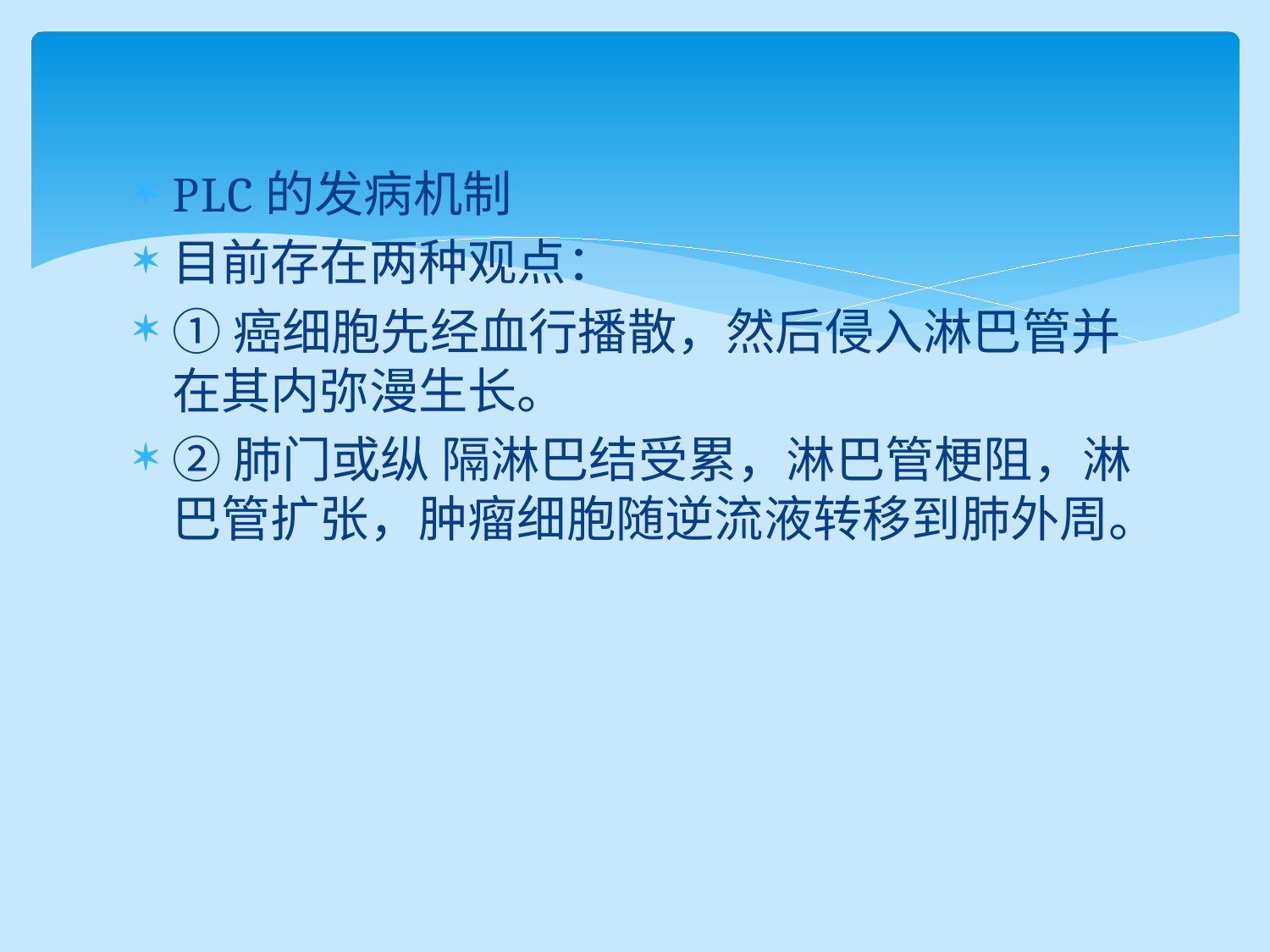

PLC的发病机制
目前存在两种观点：
①癌细胞先经血行播散，然后侵入淋巴管并在其内弥漫生长。
②肺门或纵 隔淋巴结受累，淋巴管梗阻，淋巴管扩张，肿瘤细胞随逆流液转移到肺外周。